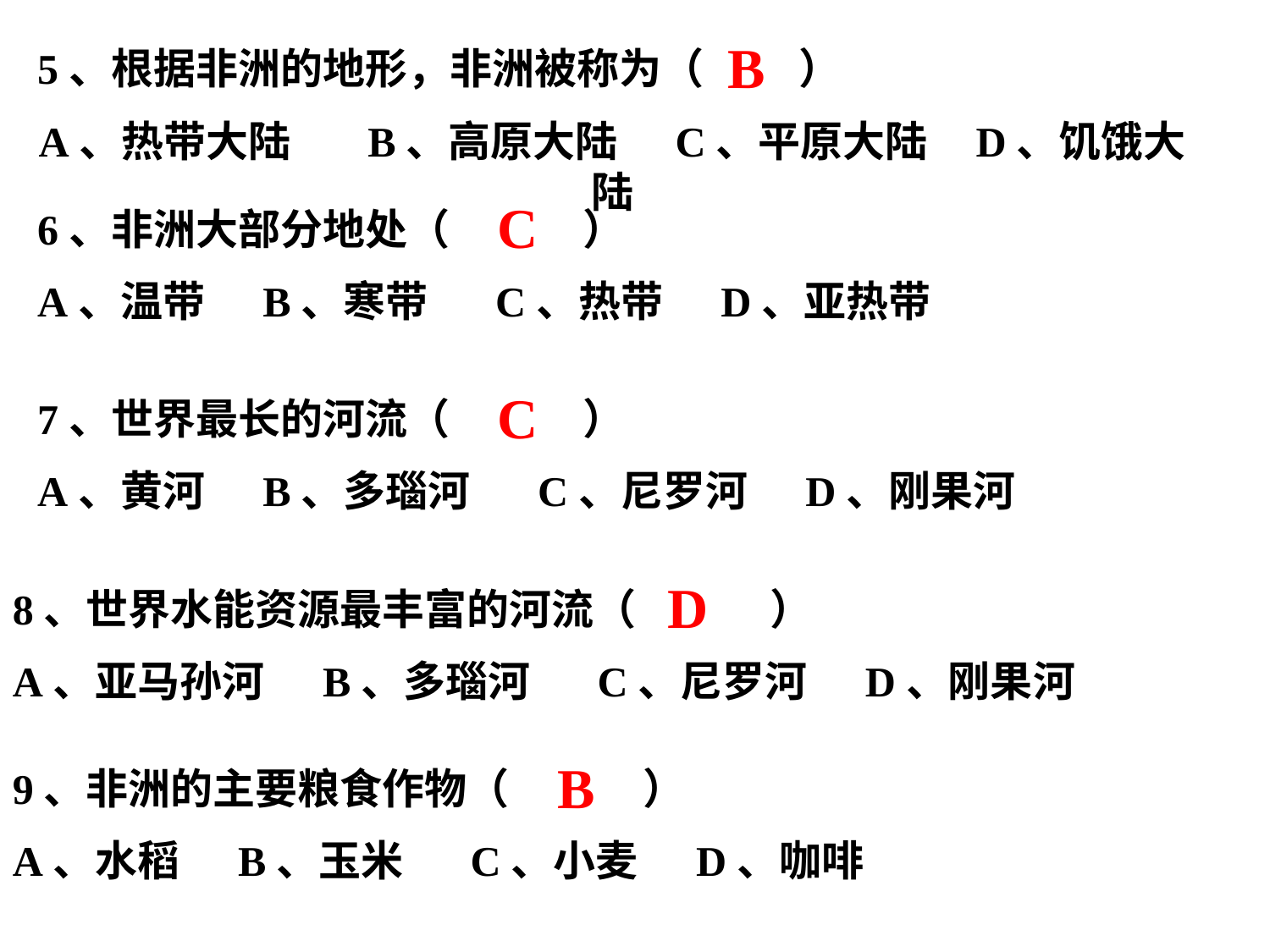

B
5、根据非洲的地形，非洲被称为（          ）
A、热带大陆       B、高原大陆     C、平原大陆    D、饥饿大陆
C
6、非洲大部分地处（              ）
A、温带     B、寒带      C、热带     D、亚热带
C
7、世界最长的河流（              ）
A、黄河     B、多瑙河      C、尼罗河     D、刚果河
D
8、世界水能资源最丰富的河流（              ）
A、亚马孙河     B、多瑙河      C、尼罗河     D、刚果河
B
9、非洲的主要粮食作物（              ）
A、水稻     B、玉米      C、小麦     D、咖啡